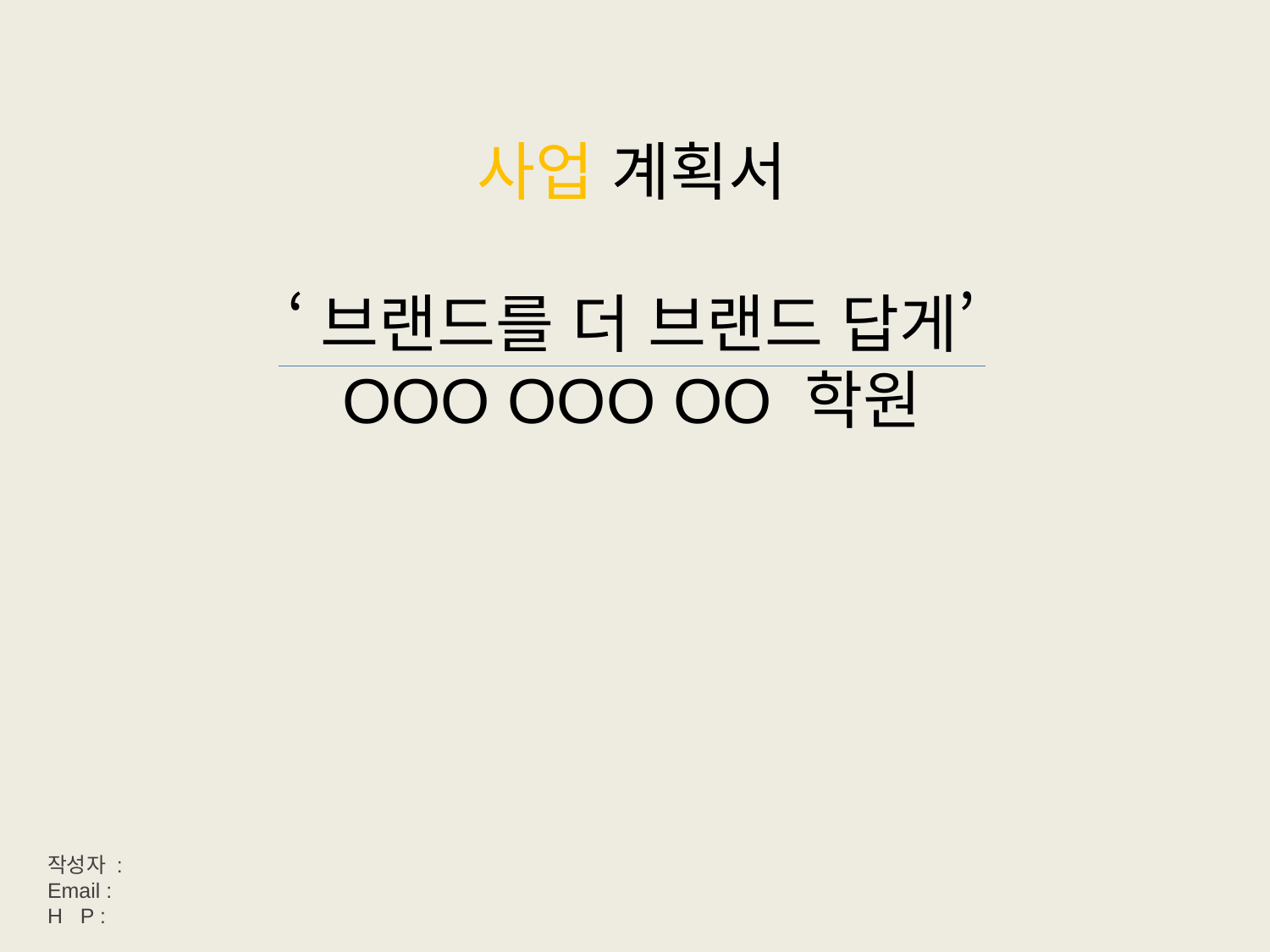

사업 계획서

‘브랜드를 더 브랜드 답게’
OOO OOO OO 학원
작성자 :
Email :
H   P :